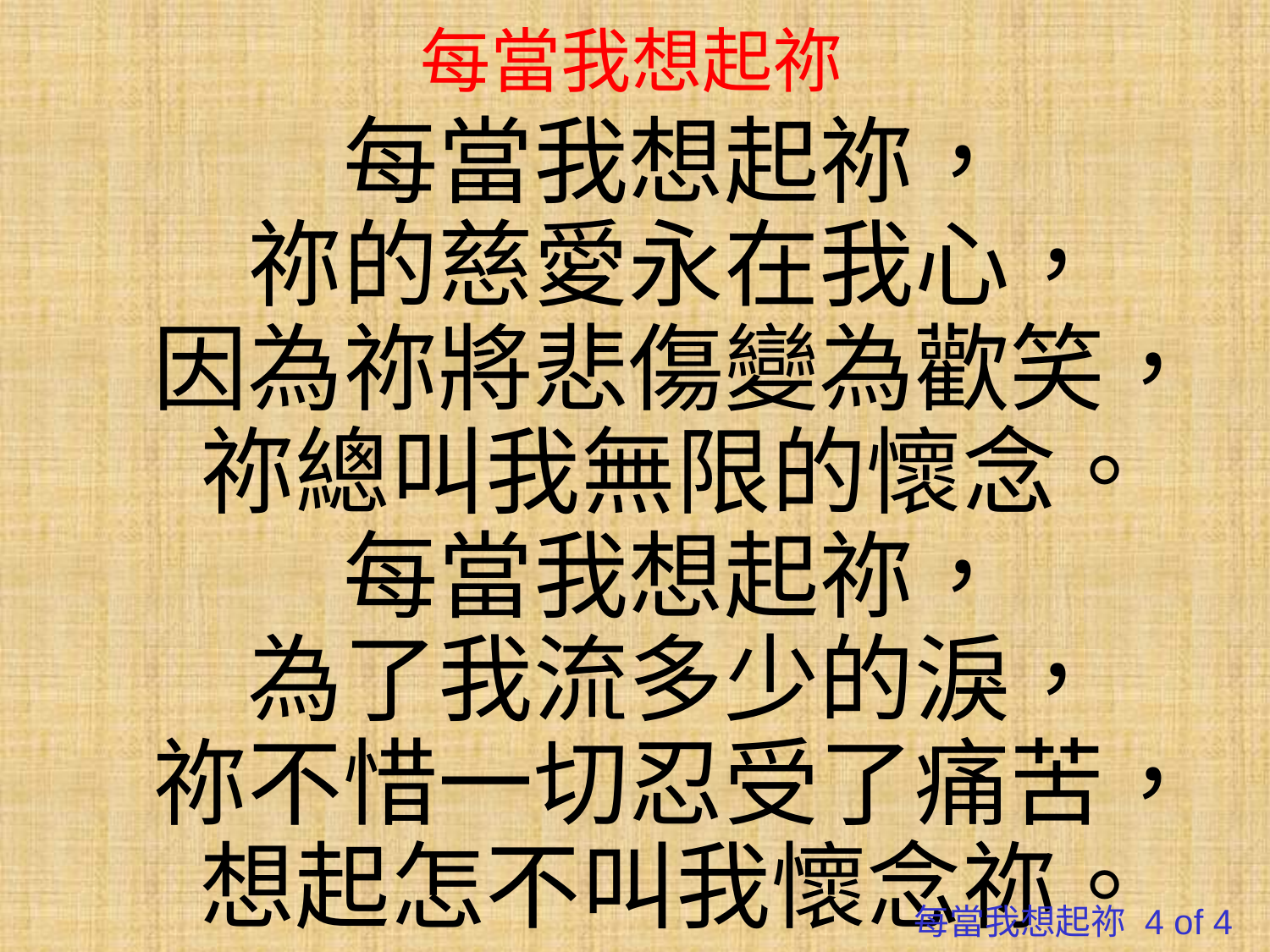

# 每當我想起祢
每當我想起祢，
祢的慈愛永在我心，
因為祢將悲傷變為歡笑，
祢總叫我無限的懷念。
每當我想起祢，
為了我流多少的淚，
祢不惜一切忍受了痛苦，
想起怎不叫我懷念祢。
每當我想起祢 4 of 4